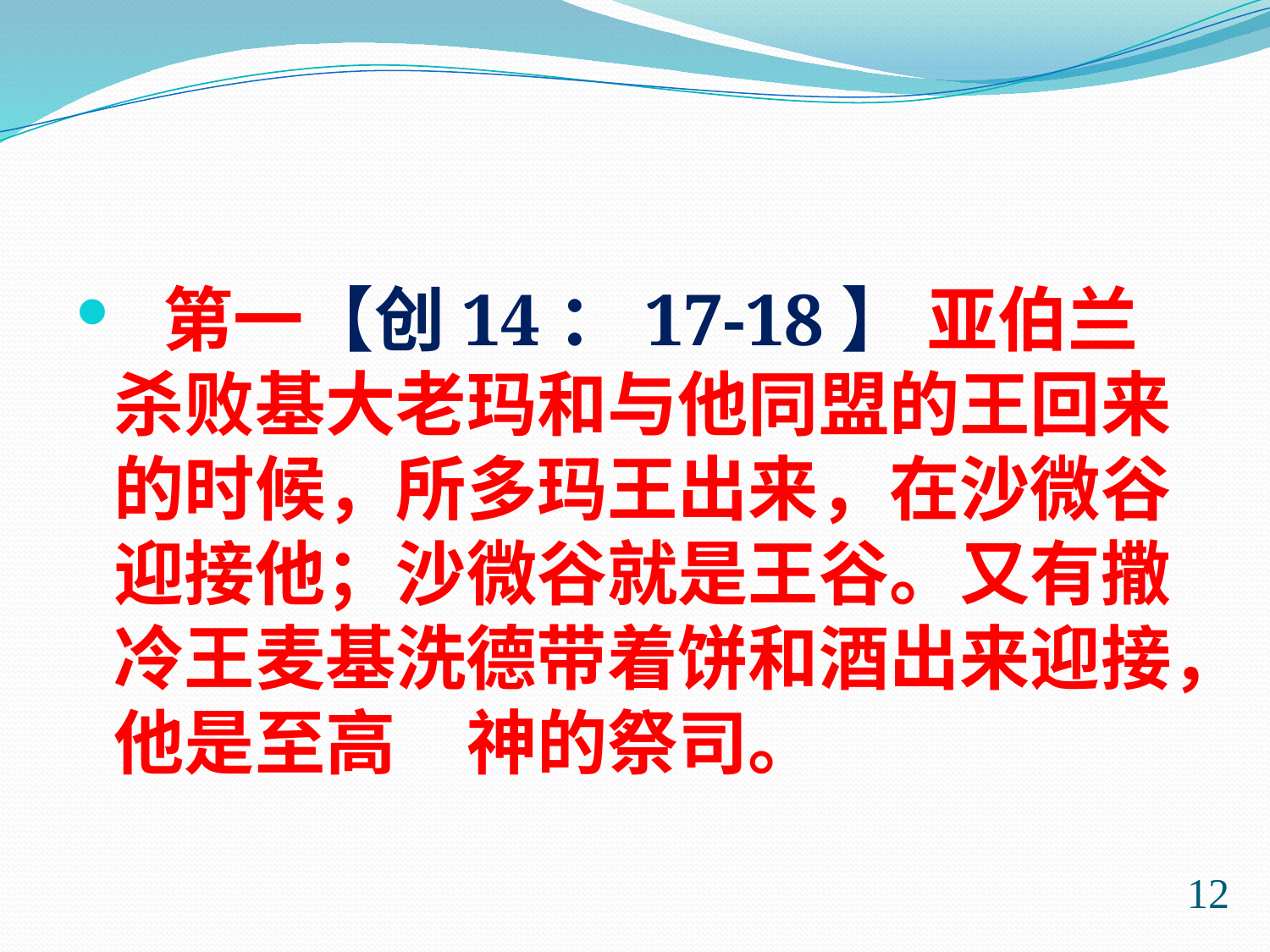

#
  第一【创14：17-18】 亚伯兰杀败基大老玛和与他同盟的王回来的时候，所多玛王出来，在沙微谷迎接他；沙微谷就是王谷。又有撒冷王麦基洗德带着饼和酒出来迎接，他是至高　神的祭司。

12